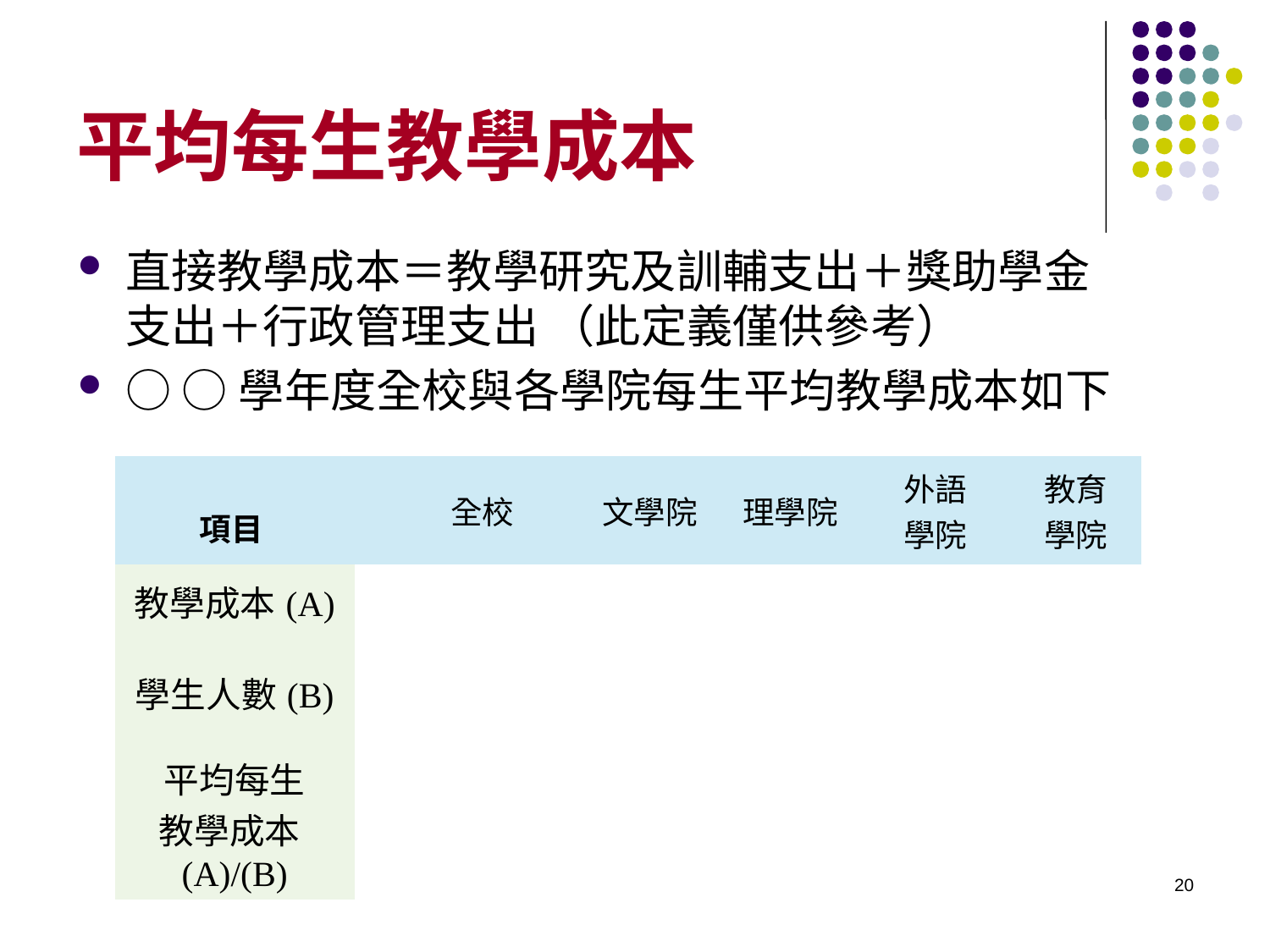

# 平均每生教學成本
直接教學成本＝教學研究及訓輔支出＋獎助學金支出＋行政管理支出 （此定義僅供參考）
○ ○學年度全校與各學院每生平均教學成本如下
| 項目 |  | 全校 | 文學院 | 理學院 | 外語 學院 | 教育 學院 |
| --- | --- | --- | --- | --- | --- | --- |
| 教學成本(A) |  |  |  |  |  |  |
| 學生人數(B) |  |  |  |  |  |  |
| 平均每生 教學成本(A)/(B) |  |  |  |  |  |  |
20